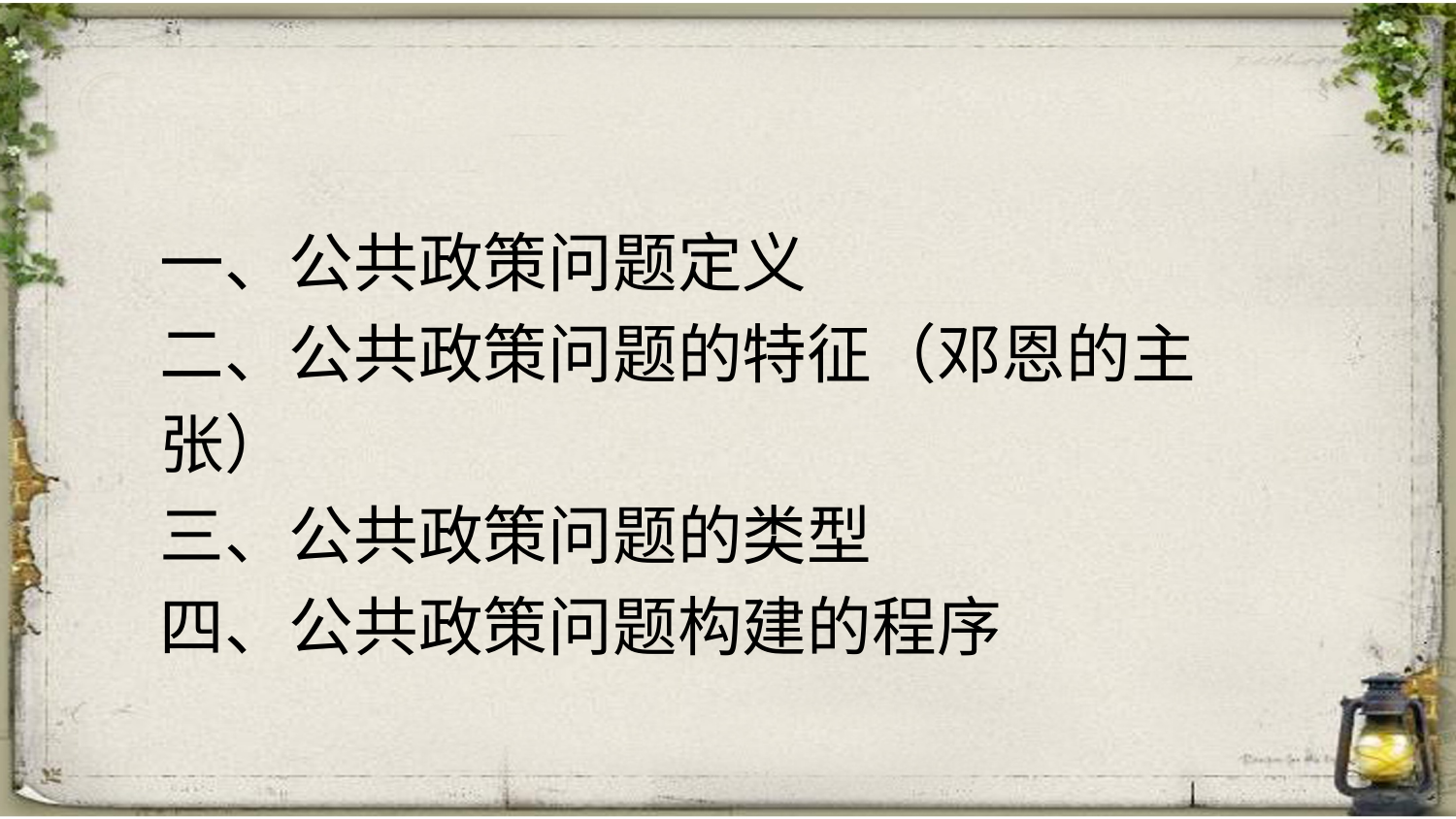

一、公共政策问题定义
二、公共政策问题的特征（邓恩的主张）
三、公共政策问题的类型
四、公共政策问题构建的程序